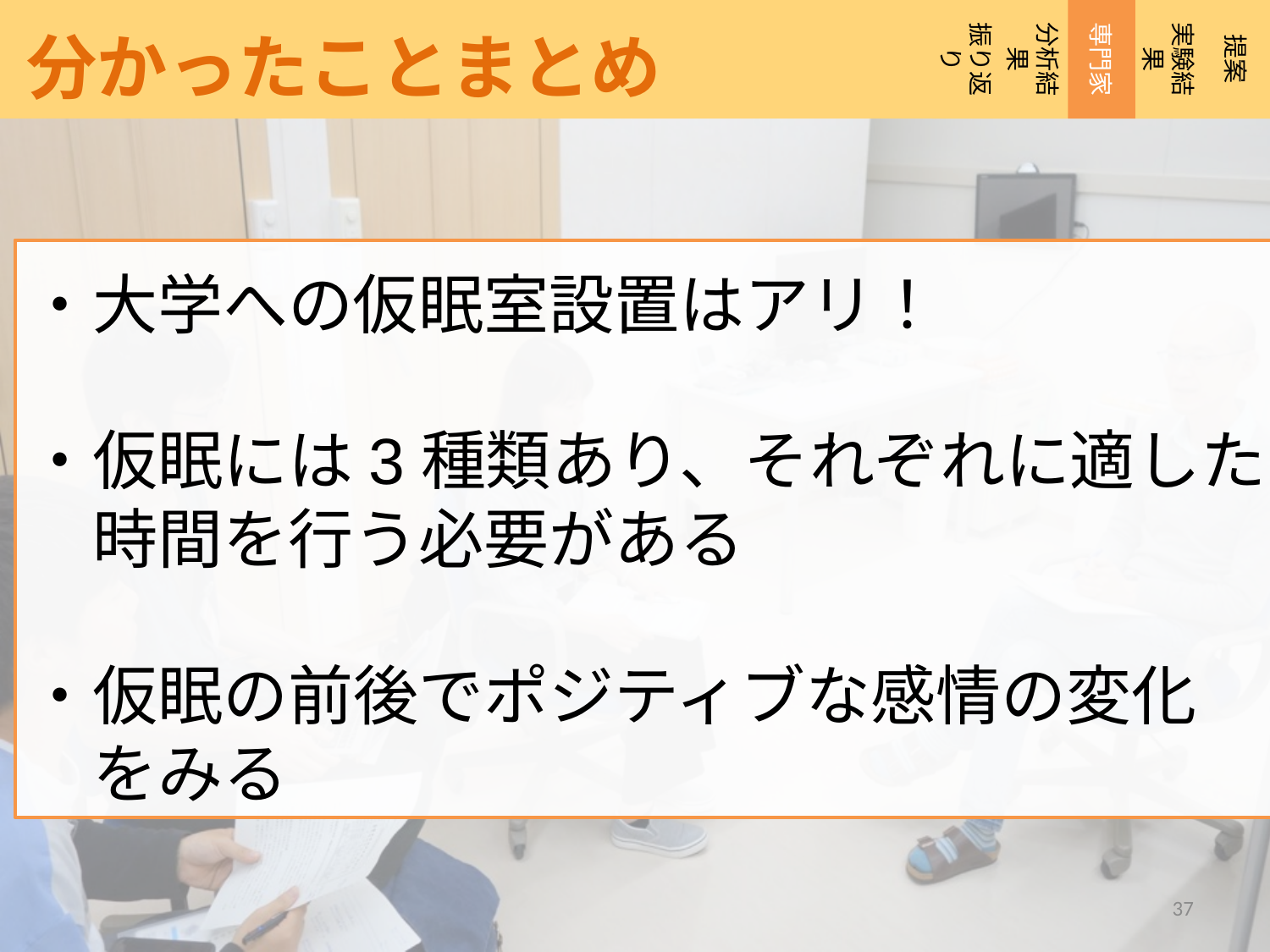

専門家
提案

振り返り
実験結果
分析結果
分かったことまとめ

・大学への仮眠室設置はアリ！

・仮眠には3種類あり、それぞれに適した
　時間を行う必要がある

・仮眠の前後でポジティブな感情の変化
　をみる
37